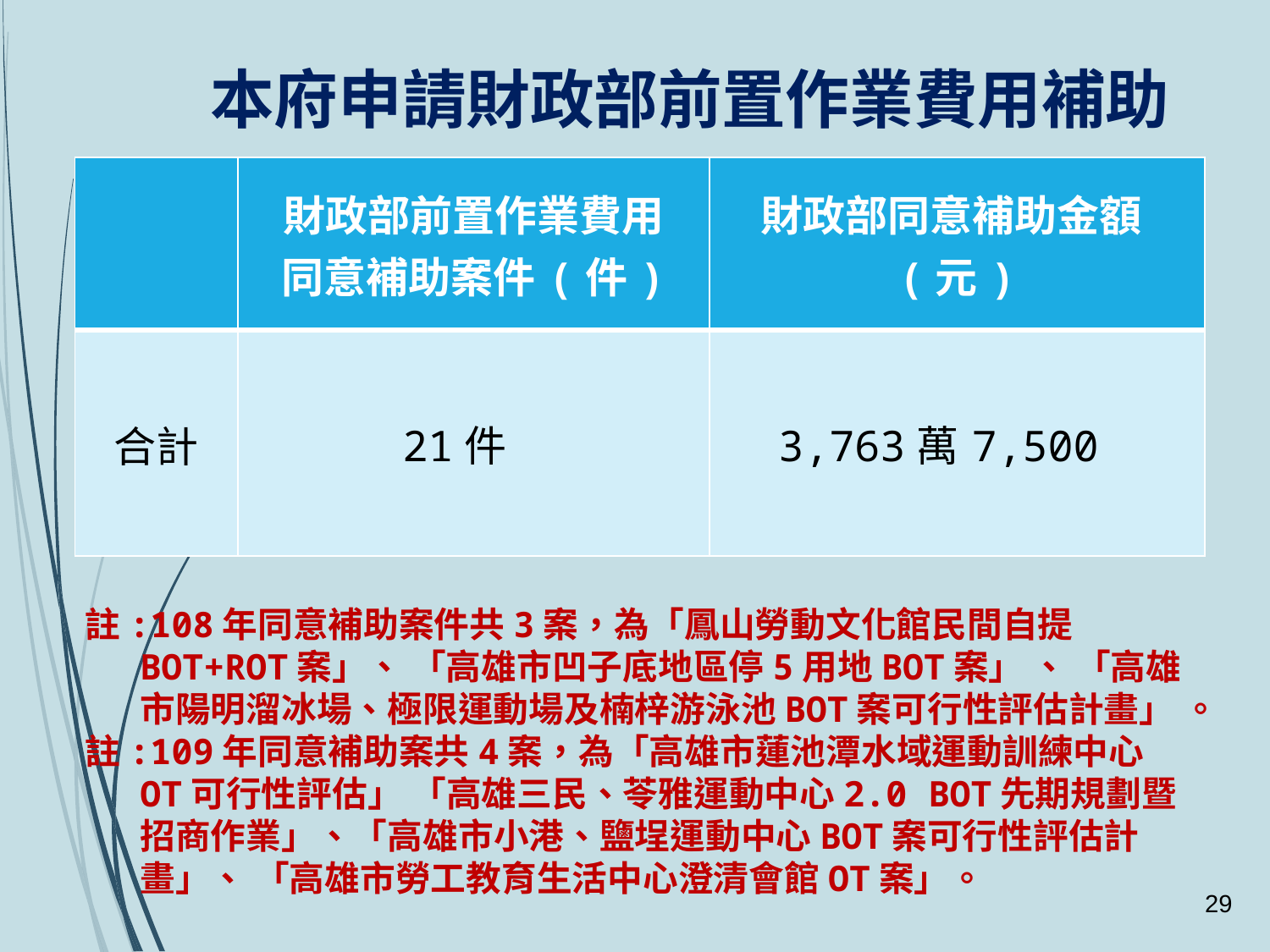

本府申請財政部前置作業費用補助

|  | 財政部前置作業費用 同意補助案件(件) | 財政部同意補助金額(元) |
| --- | --- | --- |
| 合計 | 21件 | 3,763萬7,500 |
註:108年同意補助案件共3案，為「鳳山勞動文化館民間自提BOT+ROT案」、 「高雄市凹子底地區停5用地BOT案」 、 「高雄市陽明溜冰場、極限運動場及楠梓游泳池BOT案可行性評估計畫」 。
註:109年同意補助案共4案，為「高雄市蓮池潭水域運動訓練中心OT可行性評估」 「高雄三民、苓雅運動中心2.0 BOT先期規劃暨招商作業」、「高雄市小港、鹽埕運動中心BOT案可行性評估計畫」、 「高雄市勞工教育生活中心澄清會館OT案」。

29